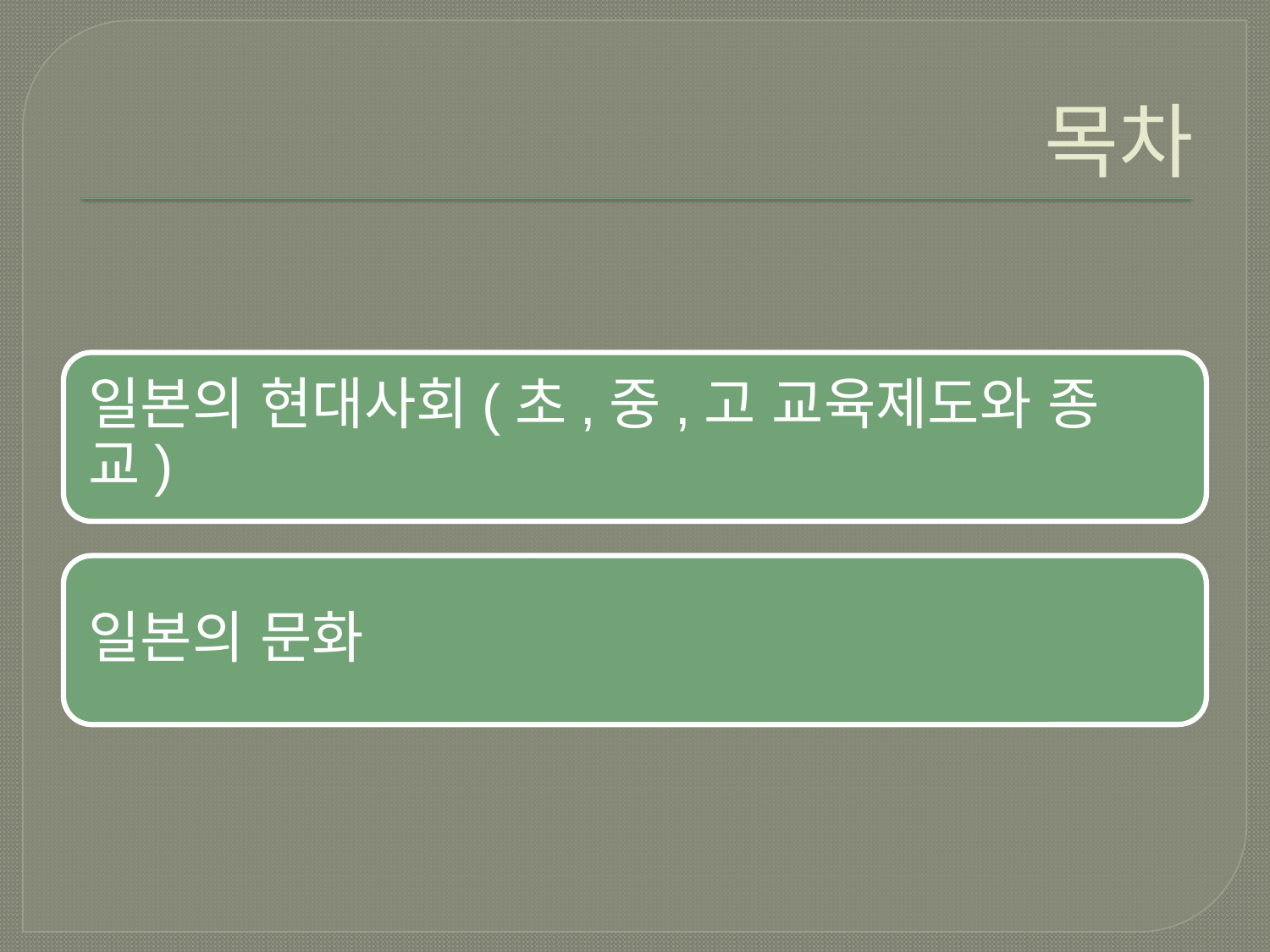

# 목차
일본의 현대사회(초,중,고 교육제도와 종교)
일본의 문화